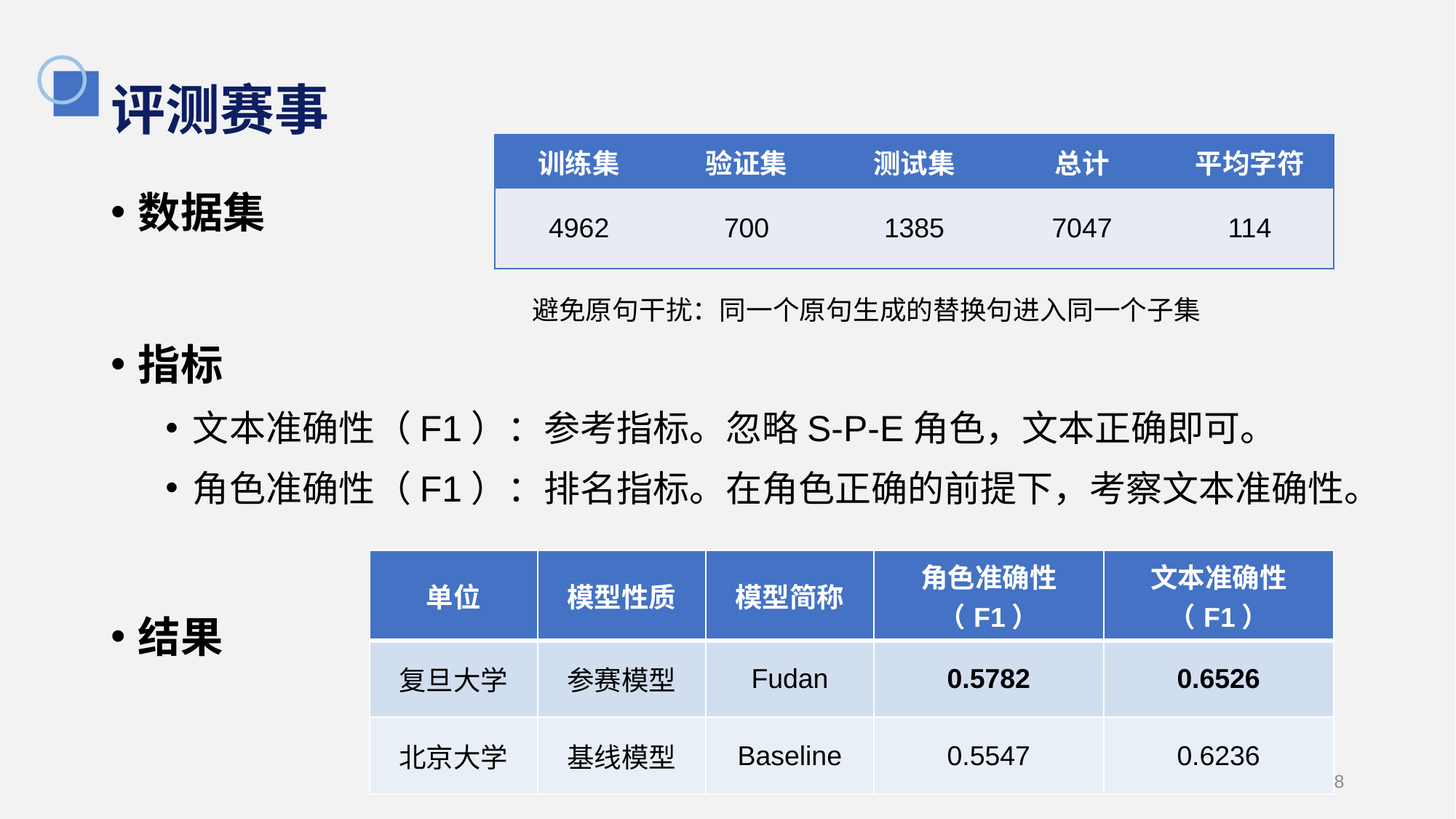

# 评测赛事
| 训练集 | 验证集 | 测试集 | 总计 | 平均字符 |
| --- | --- | --- | --- | --- |
| 4962 | 700 | 1385 | 7047 | 114 |
数据集

指标
文本准确性（F1）：参考指标。忽略S-P-E角色，文本正确即可。
角色准确性（F1）：排名指标。在角色正确的前提下，考察文本准确性。

结果
避免原句干扰：同一个原句生成的替换句进入同一个子集
| 单位 | 模型性质 | 模型简称 | 角色准确性 （F1） | 文本准确性 （F1） |
| --- | --- | --- | --- | --- |
| 复旦大学 | 参赛模型 | Fudan | 0.5782 | 0.6526 |
| 北京大学 | 基线模型 | Baseline | 0.5547 | 0.6236 |
8